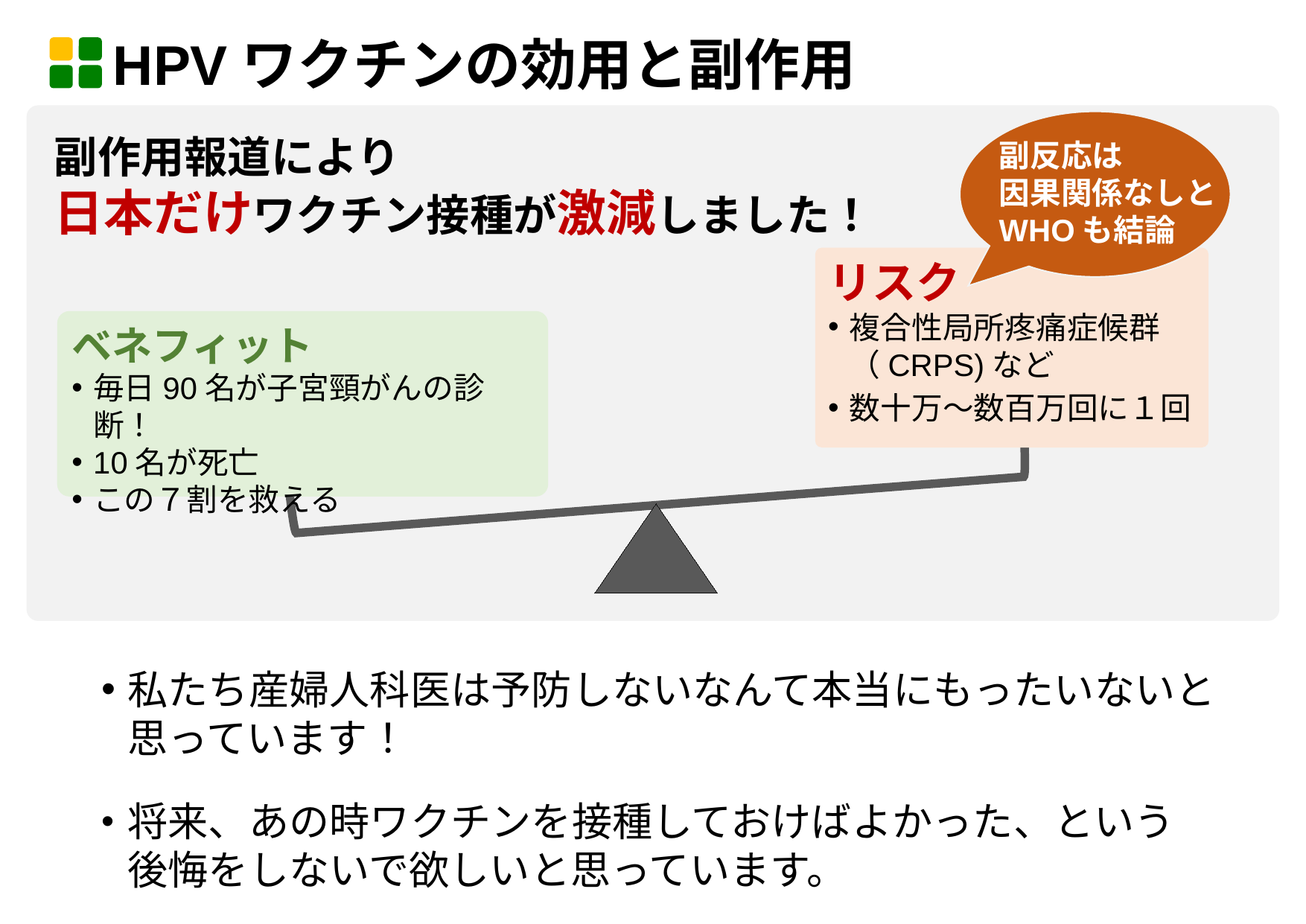

HPVワクチンの効用と副作用

リスク
複合性局所疼痛症候群（CRPS)など
数十万～数百万回に１回

ベネフィット
毎日90名が子宮頸がんの診断！
10名が死亡
この７割を救える

副反応は
因果関係なしと
WHOも結論
副作用報道により
日本だけワクチン接種が激減しました！

私たち産婦人科医は予防しないなんて本当にもったいないと思っています！
将来、あの時ワクチンを接種しておけばよかった、という
後悔をしないで欲しいと思っています。